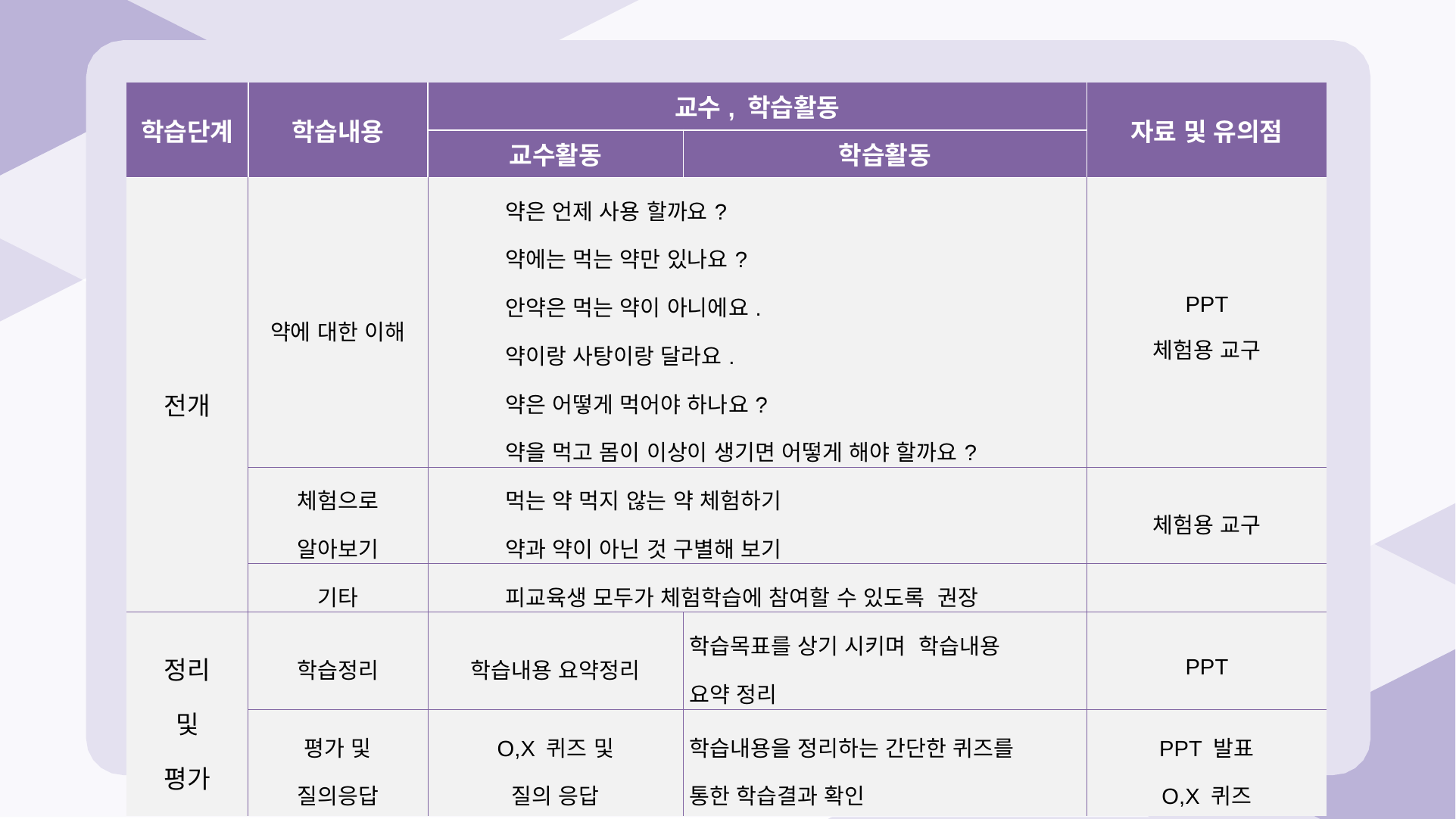

| 학습단계 | 학습내용 | 교수, 학습활동 |  | 자료 및 유의점 |
| --- | --- | --- | --- | --- |
|  |  | 교수활동 | 학습활동 |  |
| 전개 | 약에 대한 이해 | 약은 언제 사용 할까요? 약에는 먹는 약만 있나요? 안약은 먹는 약이 아니에요. 약이랑 사탕이랑 달라요. 약은 어떻게 먹어야 하나요? 약을 먹고 몸이 이상이 생기면 어떻게 해야 할까요? |  | PPT 체험용 교구 |
|  | 체험으로 알아보기 | 먹는 약 먹지 않는 약 체험하기 약과 약이 아닌 것 구별해 보기 |  | 체험용 교구 |
|  | 기타 | 피교육생 모두가 체험학습에 참여할 수 있도록  권장 |  |  |
| 정리 및 평가 | 학습정리 | 학습내용 요약정리 | 학습목표를 상기 시키며  학습내용 요약 정리 | PPT |
|  | 평가 및 질의응답 | O,X 퀴즈 및 질의 응답 | 학습내용을 정리하는 간단한 퀴즈를 통한 학습결과 확인 | PPT 발표 O,X 퀴즈 |